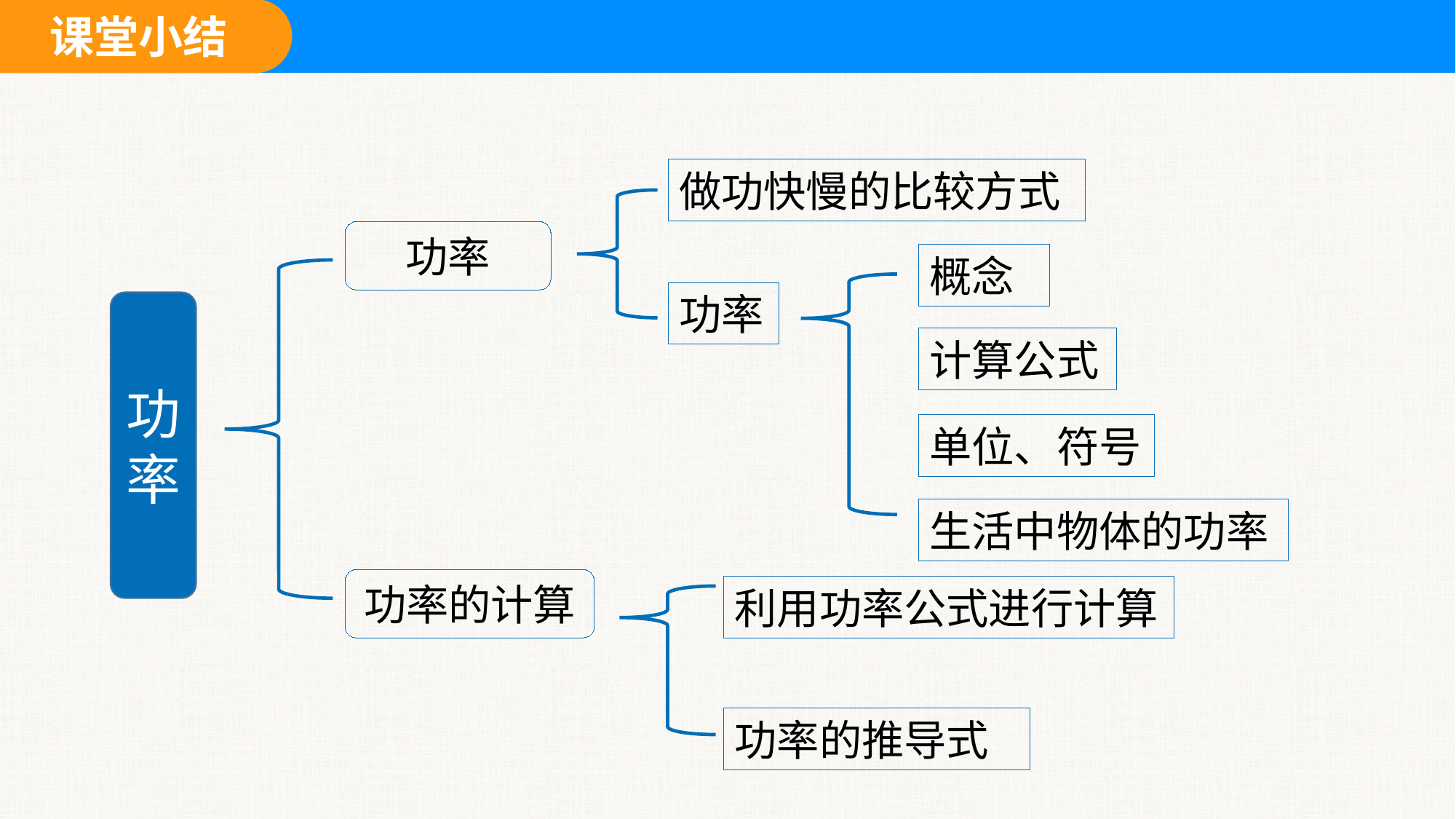

做功快慢的比较方式

功率
概念

功率
功率
计算公式
单位、符号
生活中物体的功率
功率的计算
利用功率公式进行计算

功率的推导式